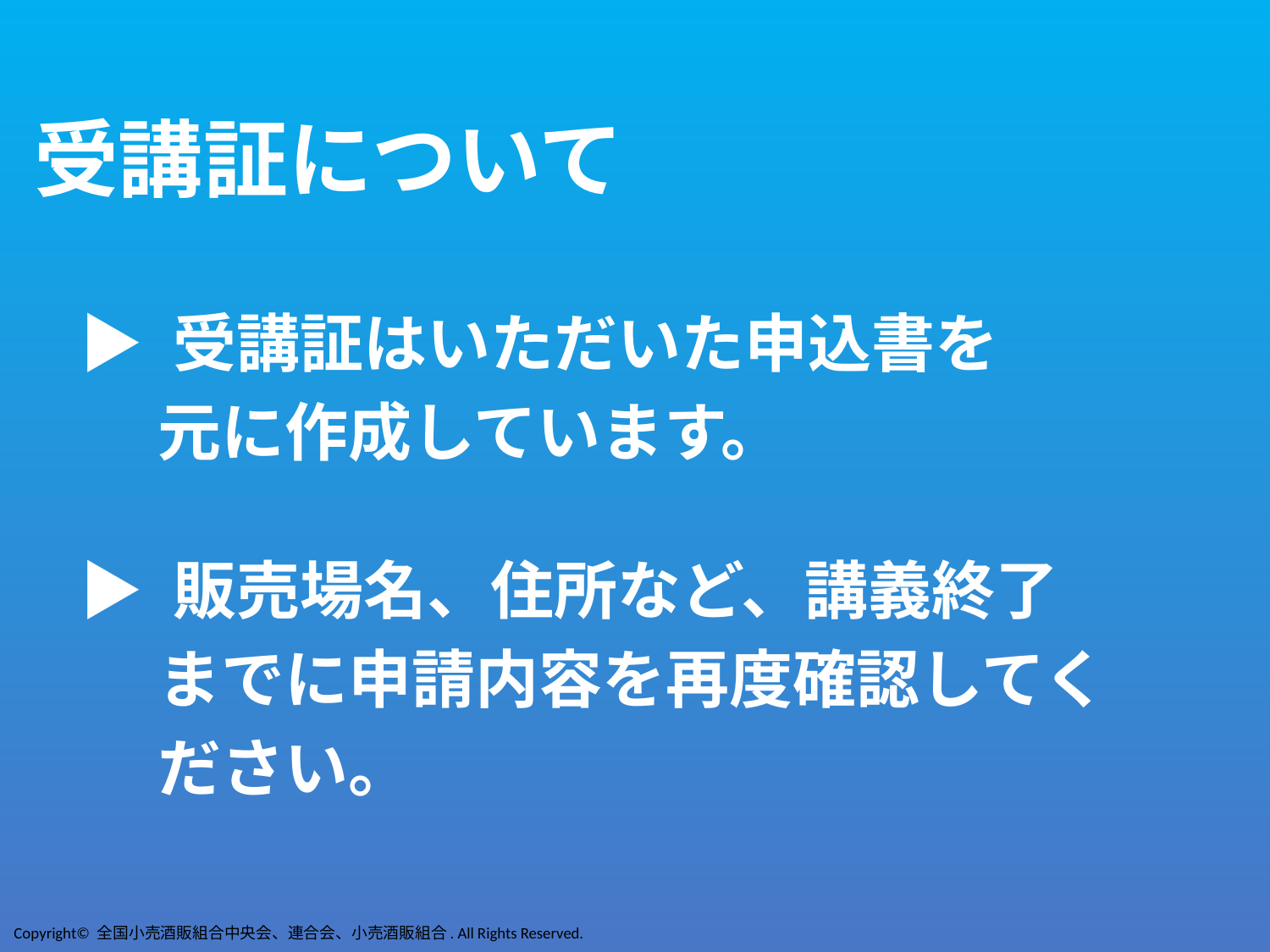

# 受講証について

▶ 受講証はいただいた申込書を
　 元に作成しています。

▶ 販売場名、住所など、講義終了
　 までに申請内容を再度確認してく
　 ださい。
Copyright© 全国小売酒販組合中央会、連合会、小売酒販組合. All Rights Reserved.